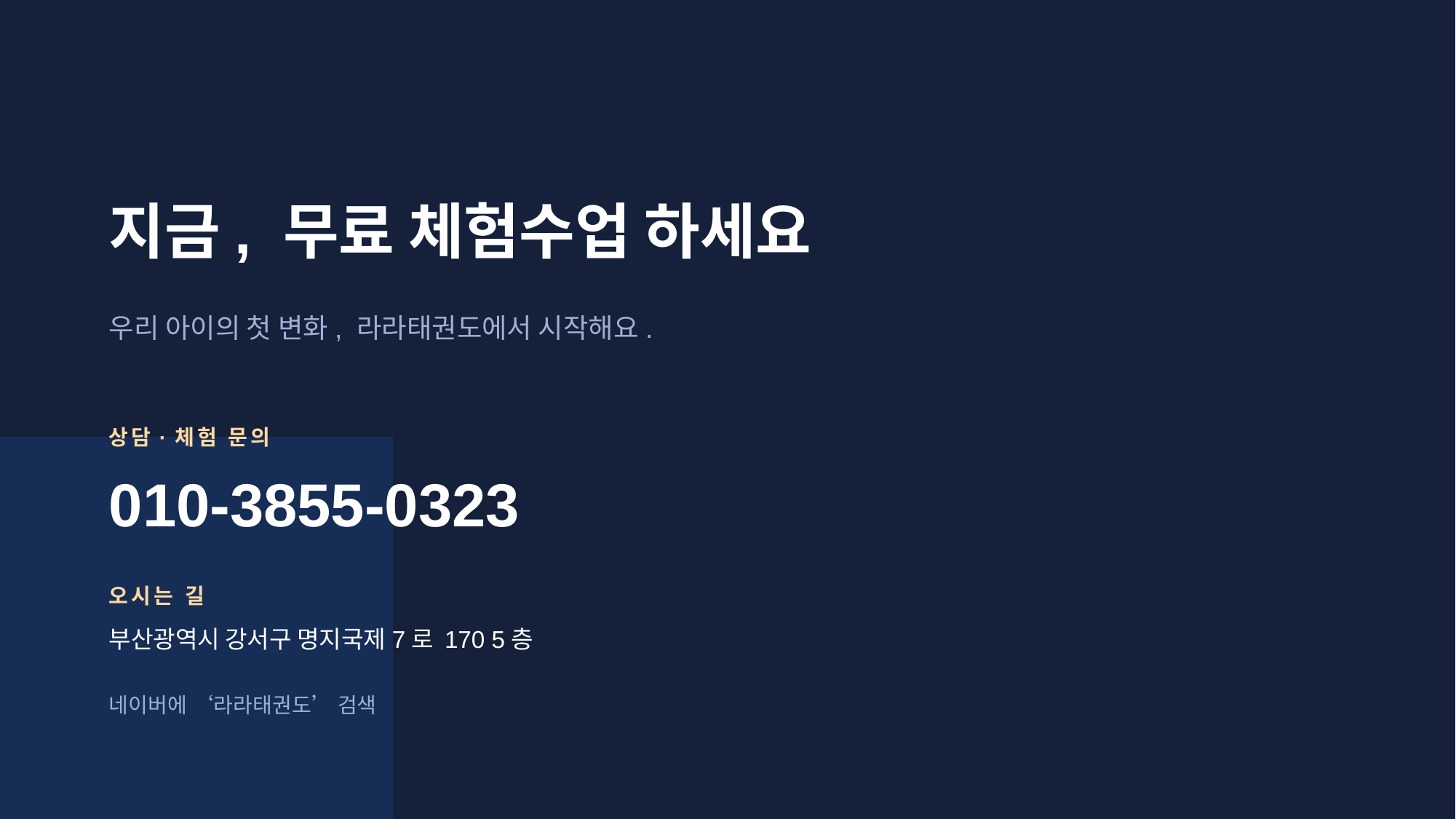

지금, 무료 체험수업 하세요
우리 아이의 첫 변화, 라라태권도에서 시작해요.
상담·체험 문의

010-3855-0323
오시는 길
부산광역시 강서구 명지국제7로 170 5층
네이버에 ‘라라태권도’ 검색